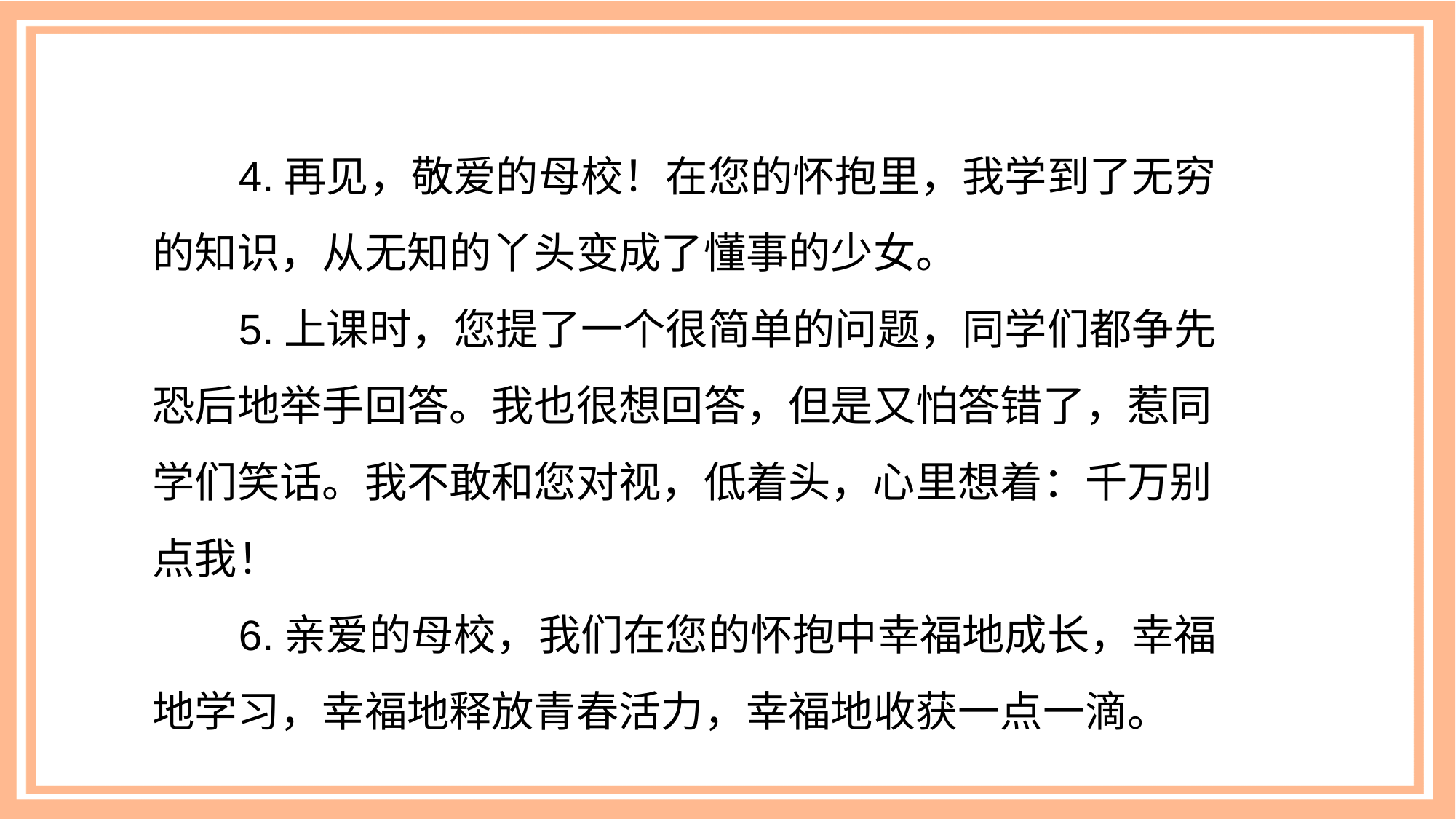

4.再见，敬爱的母校！在您的怀抱里，我学到了无穷的知识，从无知的丫头变成了懂事的少女。
5.上课时，您提了一个很简单的问题，同学们都争先恐后地举手回答。我也很想回答，但是又怕答错了，惹同学们笑话。我不敢和您对视，低着头，心里想着：千万别点我！
6.亲爱的母校，我们在您的怀抱中幸福地成长，幸福地学习，幸福地释放青春活力，幸福地收获一点一滴。